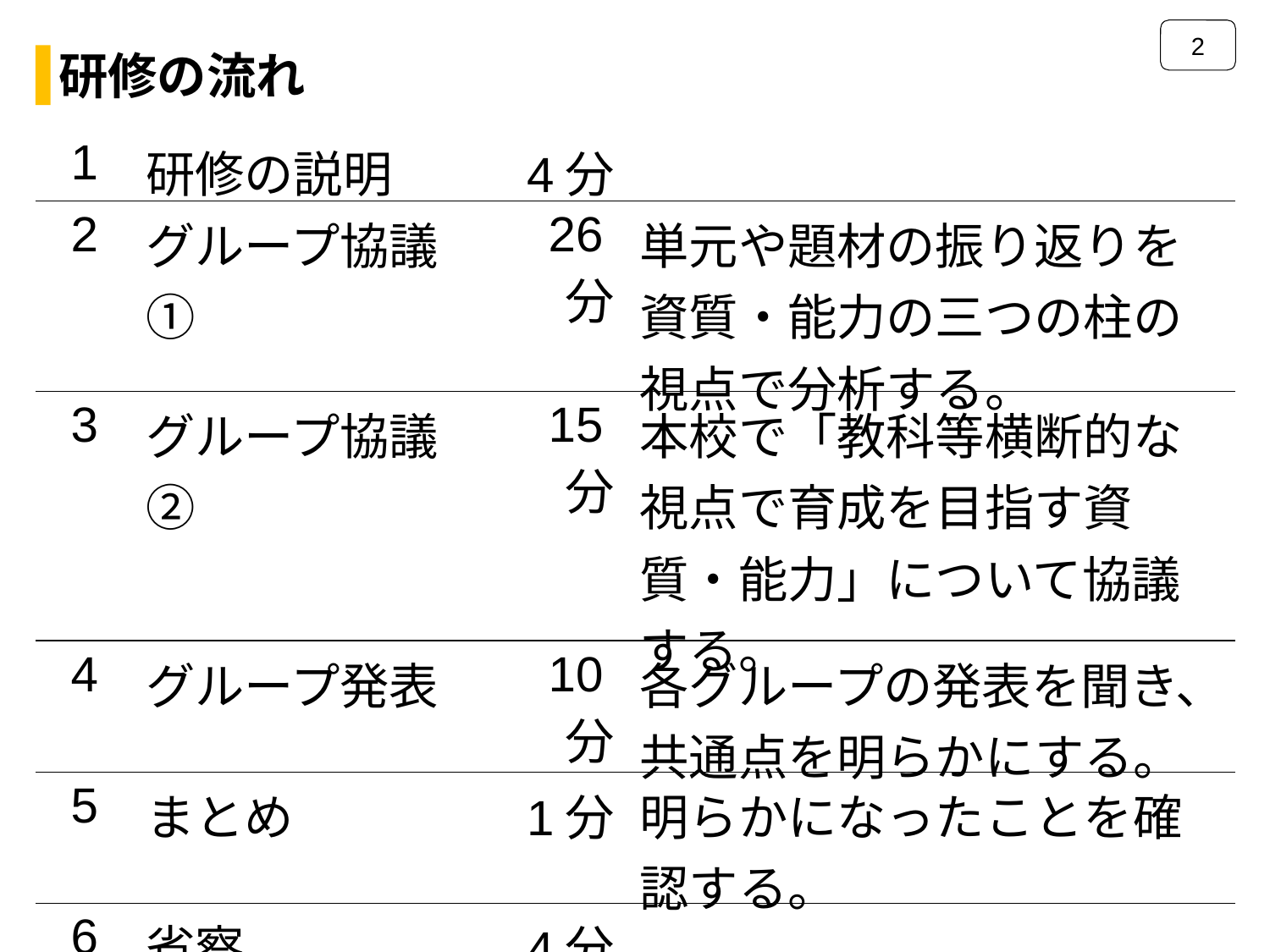

2
研修の流れ

| 1 | 研修の説明 | 4分 |  |
| --- | --- | --- | --- |
| 2 | グループ協議① | 26分 | 単元や題材の振り返りを資質・能力の三つの柱の視点で分析する。 |
| 3 | グループ協議② | 15分 | 本校で「教科等横断的な視点で育成を目指す資質・能力」について協議する。 |
| 4 | グループ発表 | 10分 | 各グループの発表を聞き、 共通点を明らかにする。 |
| 5 | まとめ | 1分 | 明らかになったことを確認する。 |
| 6 | 省察 | 4分 |  |